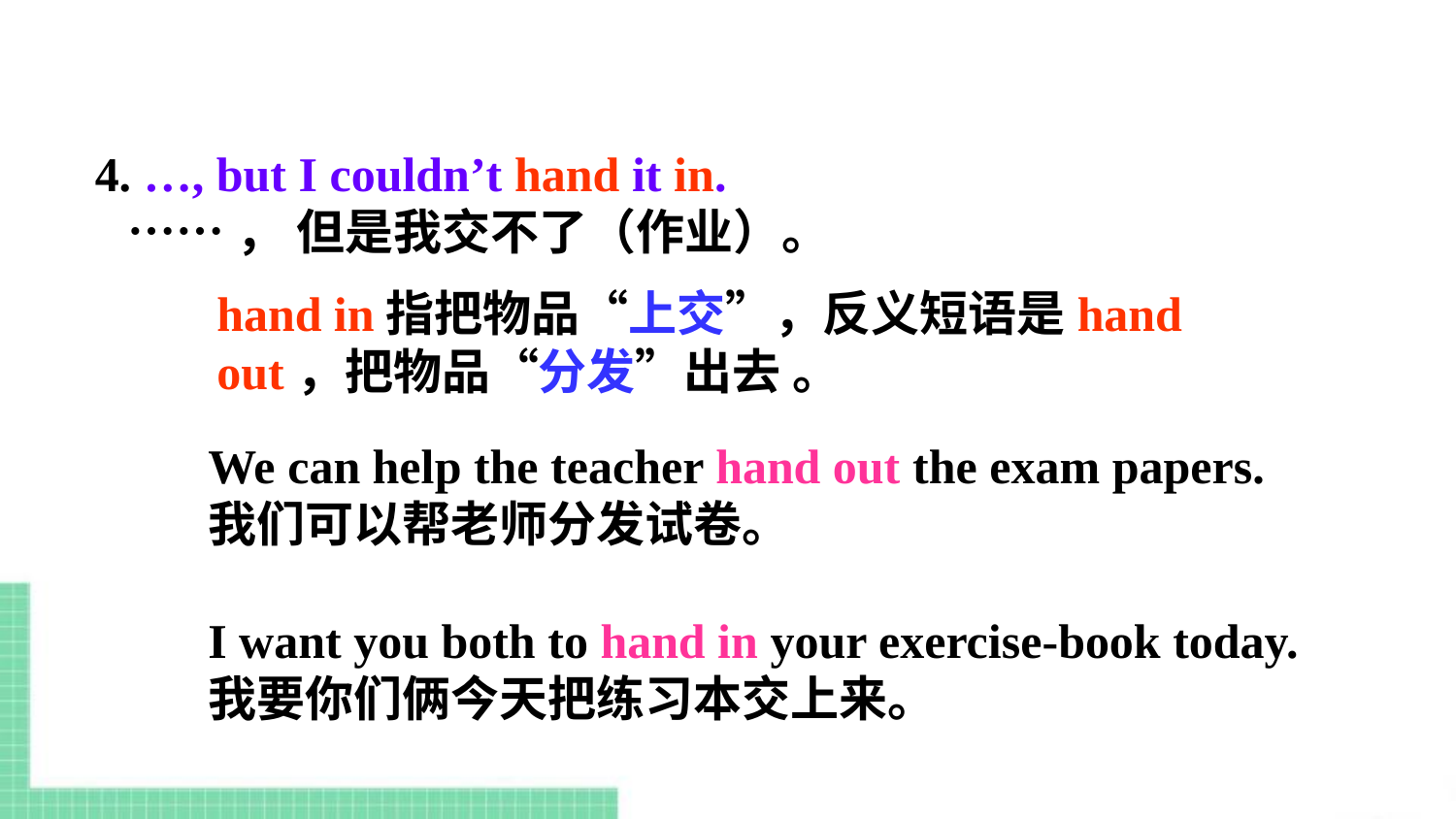

4. …, but I couldn’t hand it in.
   ……， 但是我交不了（作业）。
hand in指把物品“上交”，反义短语是hand out，把物品“分发”出去 。
We can help the teacher hand out the exam papers.
我们可以帮老师分发试卷。

I want you both to hand in your exercise-book today.
我要你们俩今天把练习本交上来。